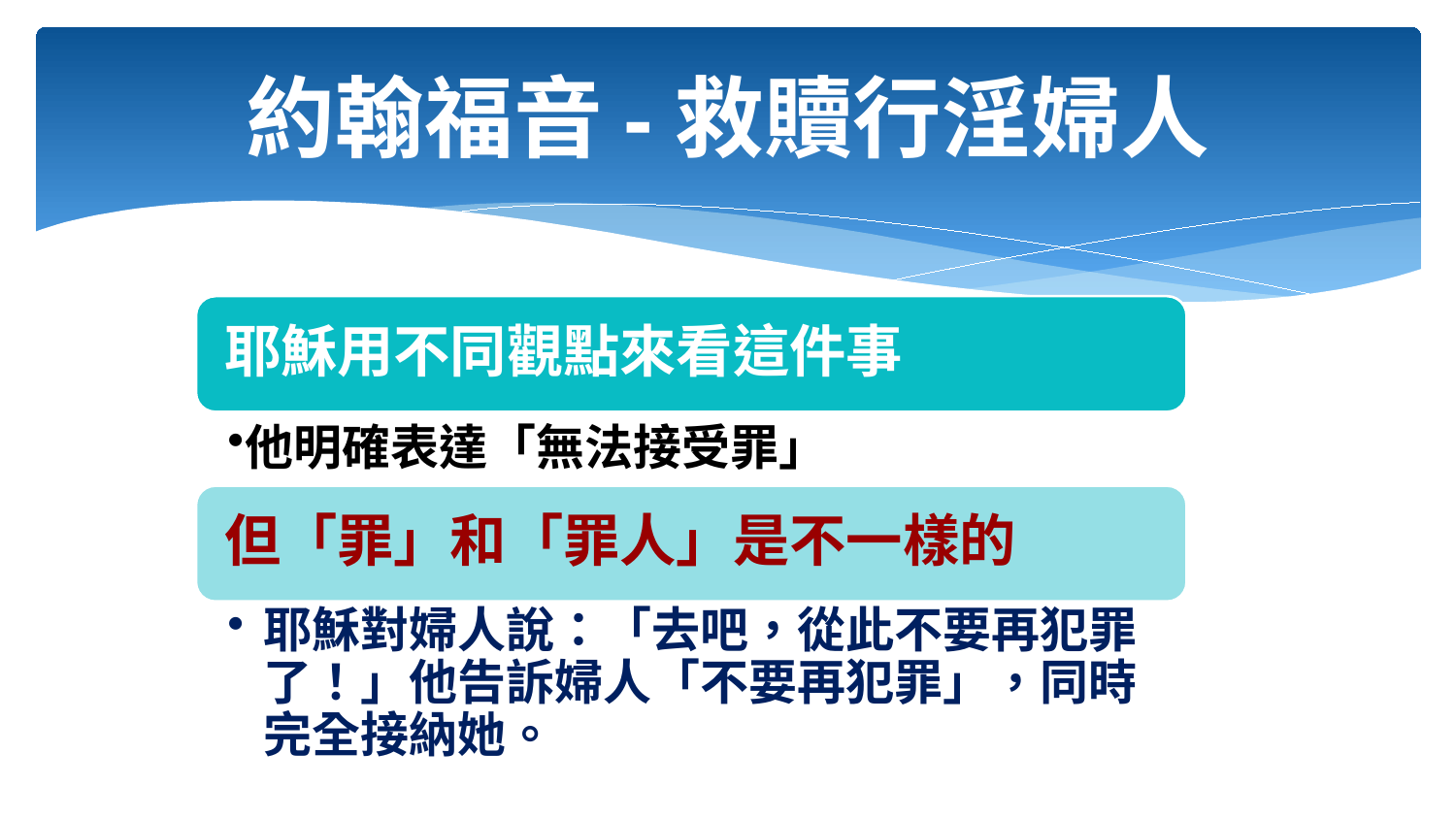

# 約翰福音-救贖行淫婦人
耶穌用不同觀點來看這件事
他明確表達「無法接受罪」
但「罪」和「罪人」是不一樣的
耶穌對婦人說：「去吧，從此不要再犯罪了！」他告訴婦人「不要再犯罪」，同時完全接納她。